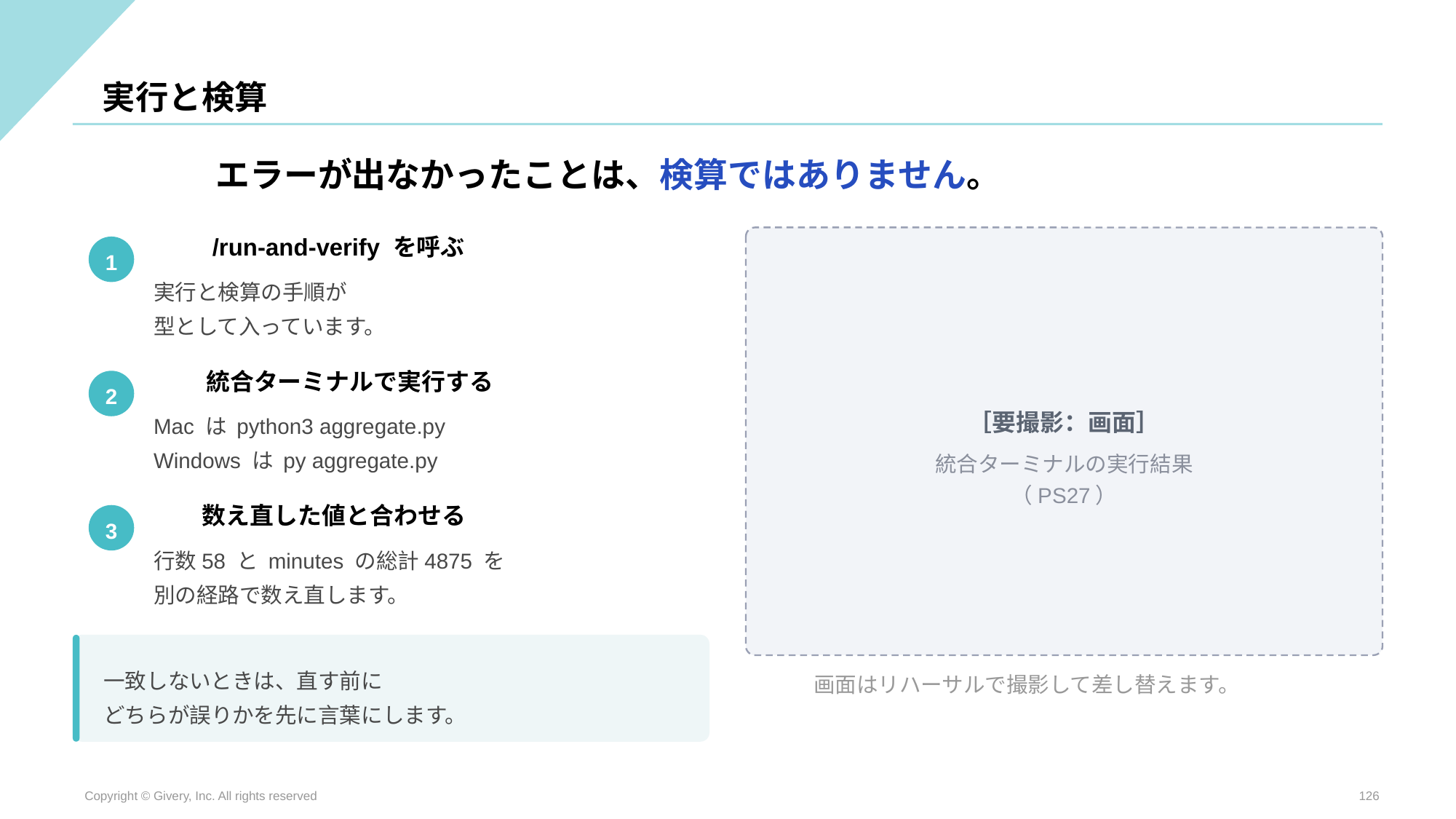

実行と検算

エラーが出なかったことは、検算ではありません。

/run-and-verify を呼ぶ

1
実行と検算の手順が
型として入っています。
統合ターミナルで実行する

2
Mac は python3 aggregate.py
Windows は py aggregate.py
［要撮影：画面］
統合ターミナルの実行結果
（PS27）
数え直した値と合わせる

3
行数58 と minutes の総計4875 を
別の経路で数え直します。

一致しないときは、直す前に
どちらが誤りかを先に言葉にします。
画面はリハーサルで撮影して差し替えます。
Copyright © Givery, Inc. All rights reserved
126